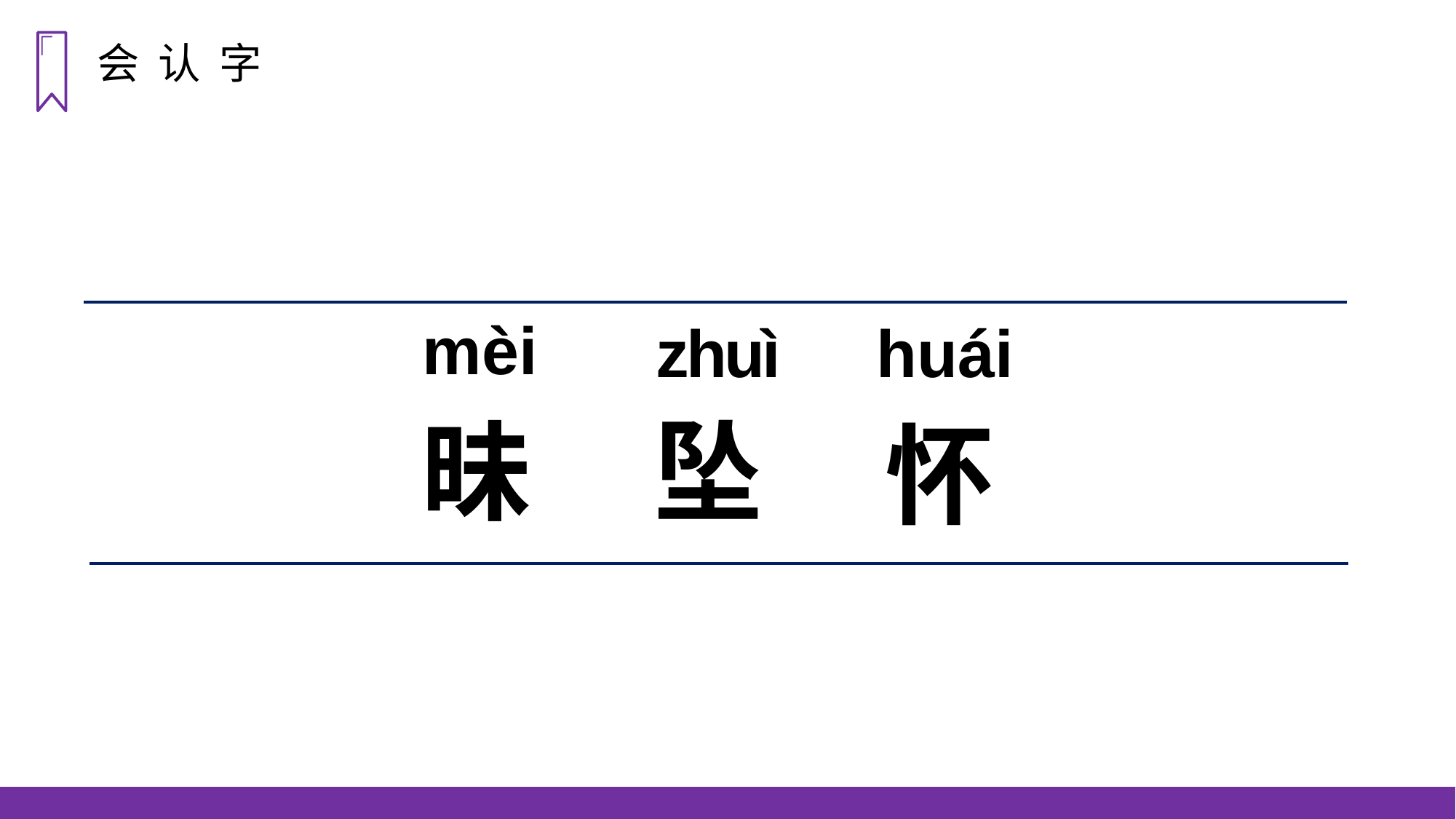

会  认  字

mèi
zhuì
huái
昧
坠
怀